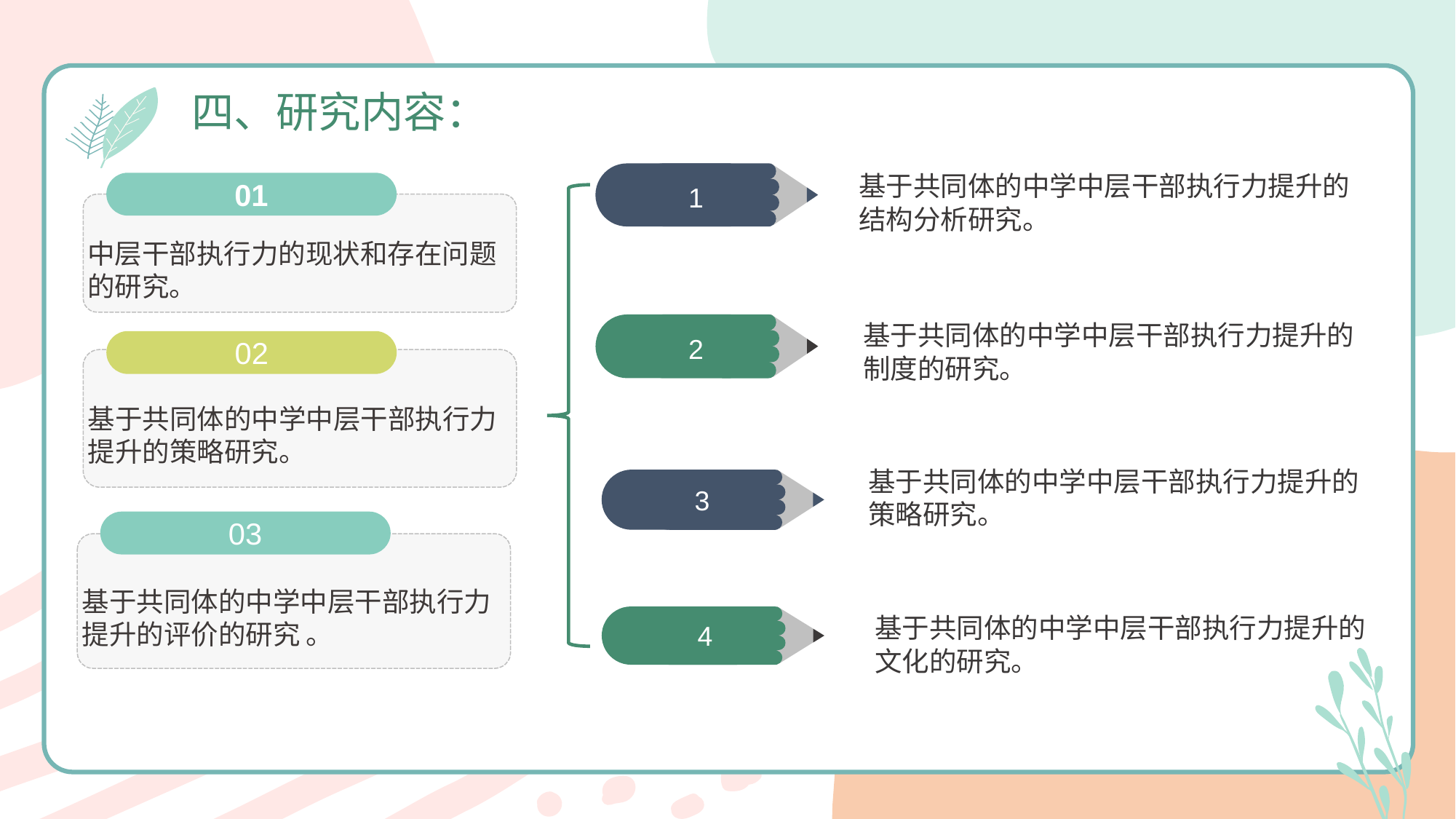

四、研究内容：

基于共同体的中学中层干部执行力提升的结构分析研究。
1
01

中层干部执行力的现状和存在问题的研究。

 基于共同体的中学中层干部执行力提升的
 制度的研究。
2
02

基于共同体的中学中层干部执行力提升的策略研究。

基于共同体的中学中层干部执行力提升的策略研究。
3
03

基于共同体的中学中层干部执行力提升的评价的研究 。
4
  基于共同体的中学中层干部执行力提升的
  文化的研究。